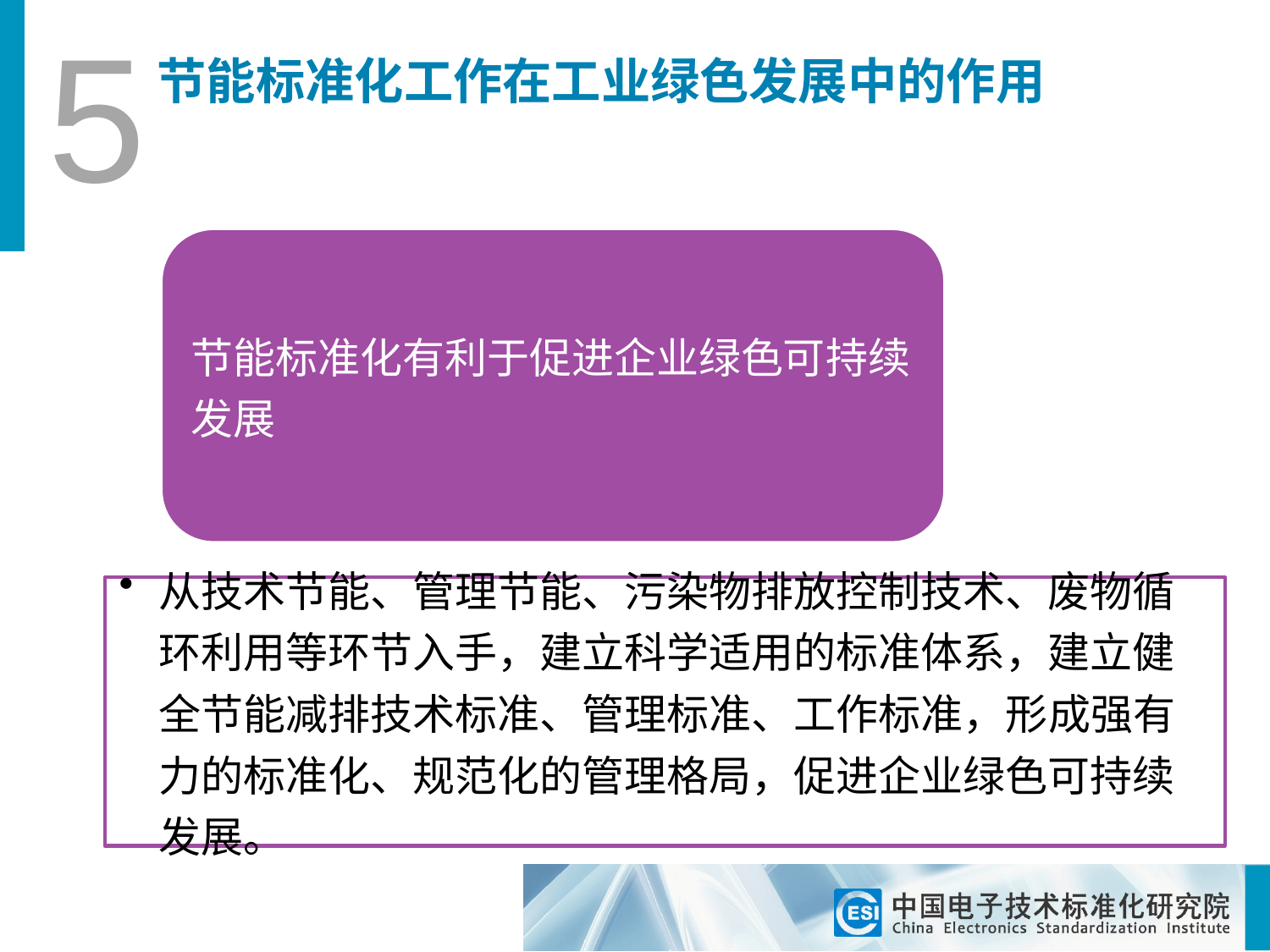

5
节能标准化工作在工业绿色发展中的作用
节能标准化有利于促进企业绿色可持续发展
从技术节能、管理节能、污染物排放控制技术、废物循环利用等环节入手，建立科学适用的标准体系，建立健全节能减排技术标准、管理标准、工作标准，形成强有力的标准化、规范化的管理格局，促进企业绿色可持续发展。